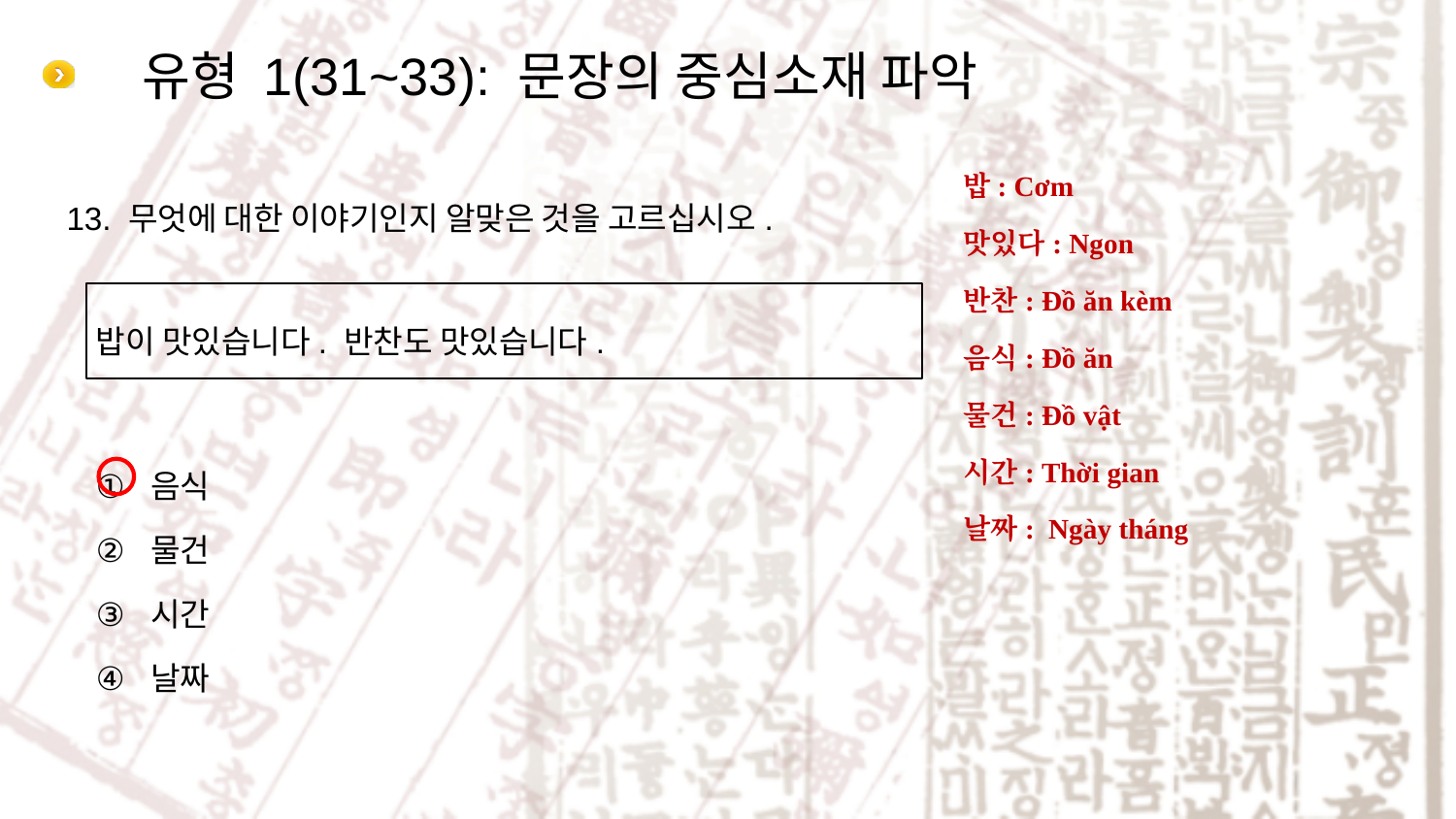

# 유형 1(31~33): 문장의 중심소재 파악
밥: Cơm
맛있다: Ngon
반찬: Đồ ăn kèm
음식: Đồ ăn
물건: Đồ vật
시간: Thời gian
날짜:  Ngày tháng
13. 무엇에 대한 이야기인지 알맞은 것을 고르십시오.
밥이 맛있습니다. 반찬도 맛있습니다.
음식
물건
시간
날짜